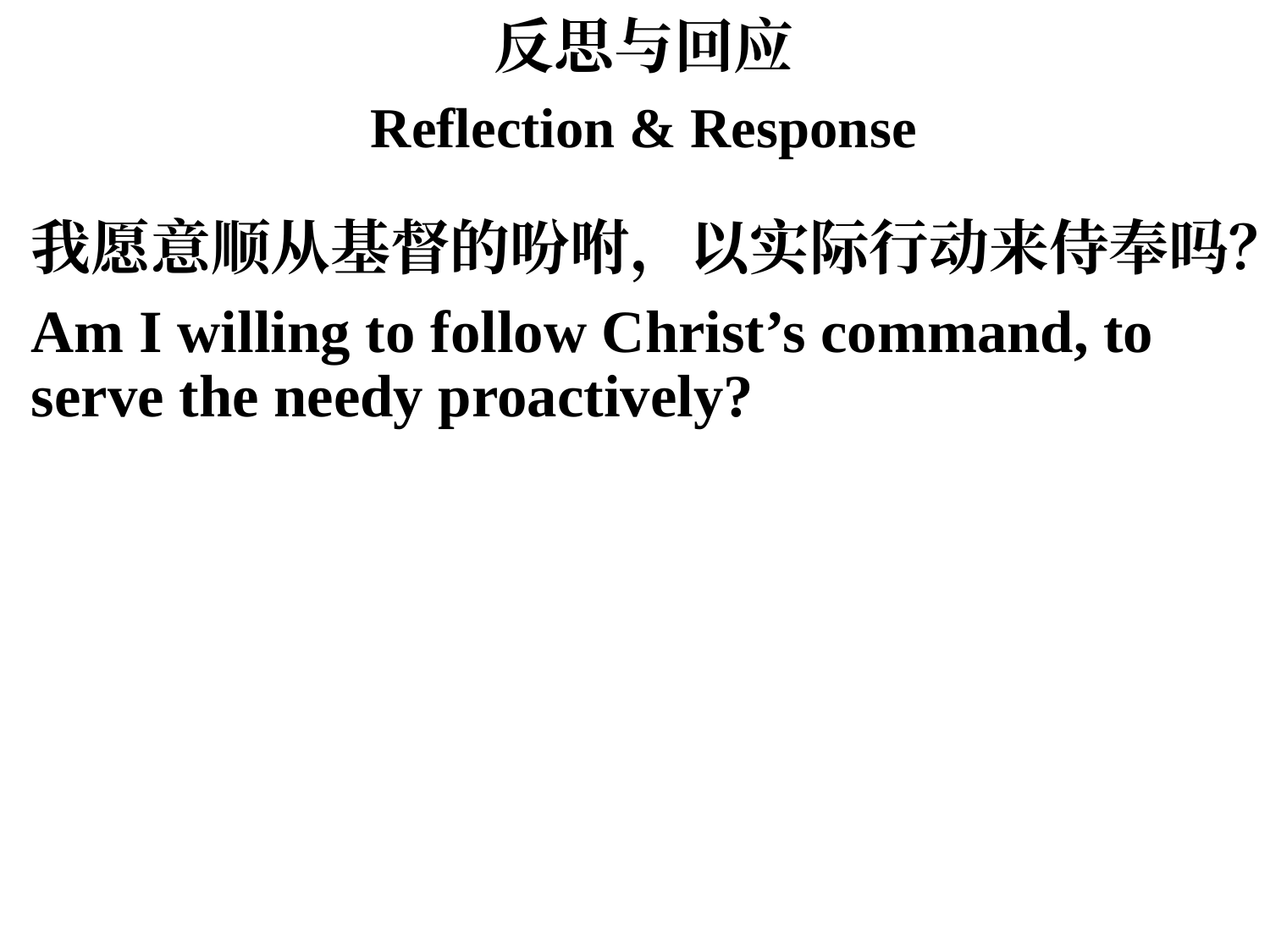

反思与回应
Reflection & Response

我愿意顺从基督的吩咐，以实际行动来侍奉吗？
Am I willing to follow Christ’s command, to serve the needy proactively?